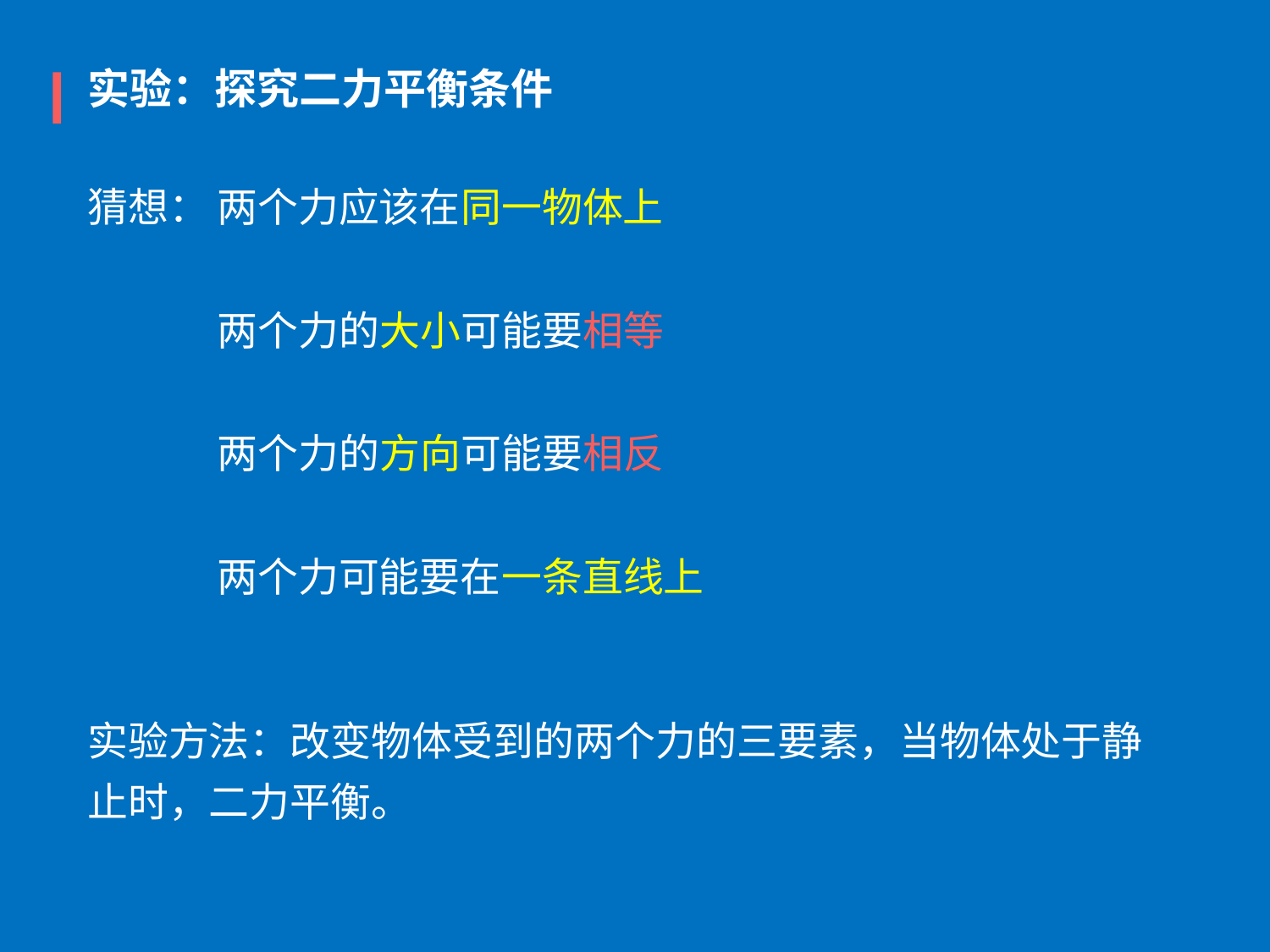

实验：探究二力平衡条件

猜想：
两个力应该在同一物体上
两个力的大小可能要相等
两个力的方向可能要相反
两个力可能要在一条直线上
实验方法：改变物体受到的两个力的三要素，当物体处于静止时，二力平衡。